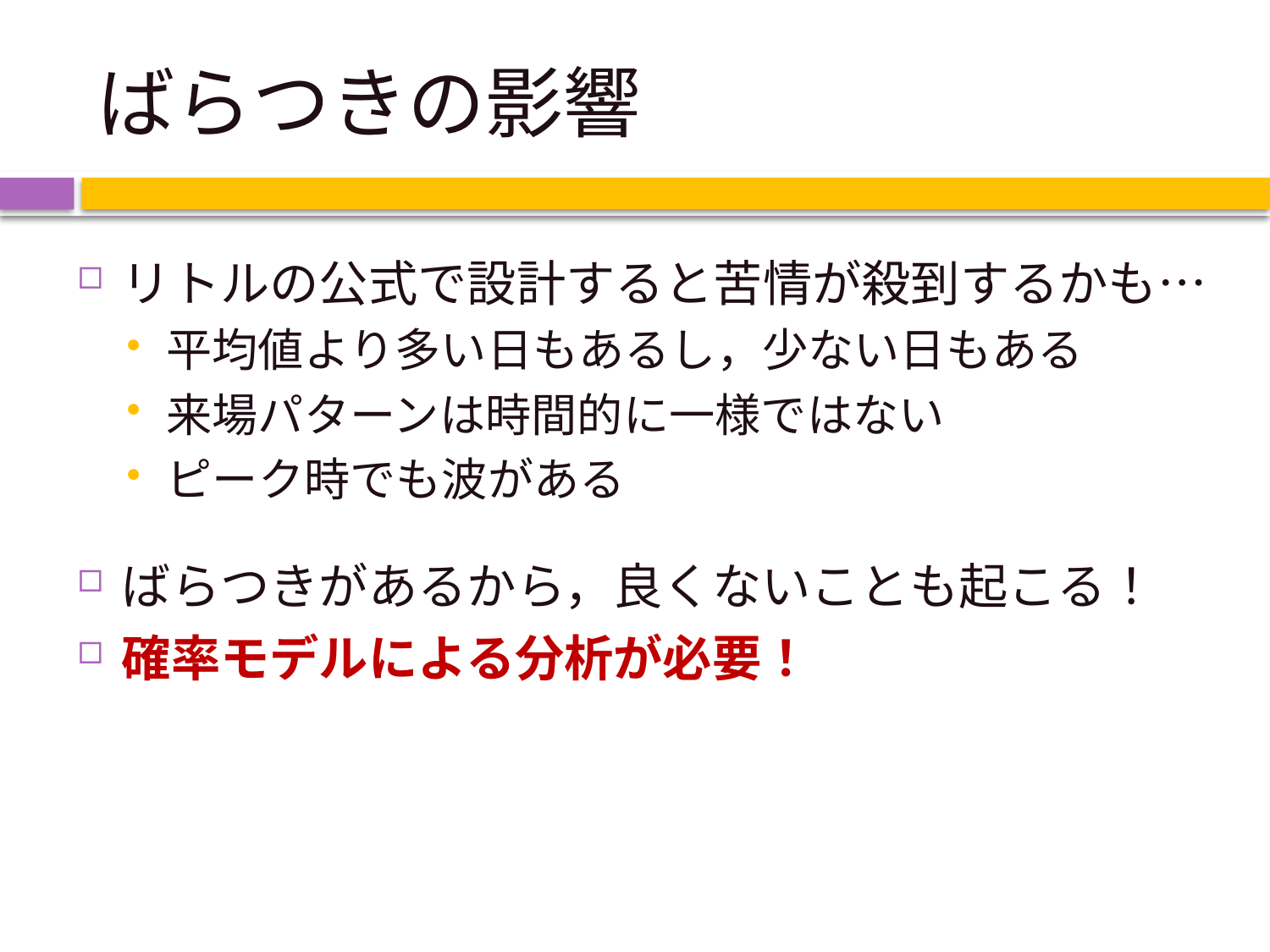

# ばらつきの影響
リトルの公式で設計すると苦情が殺到するかも…
平均値より多い日もあるし，少ない日もある
来場パターンは時間的に一様ではない
ピーク時でも波がある

ばらつきがあるから，良くないことも起こる！
確率モデルによる分析が必要！